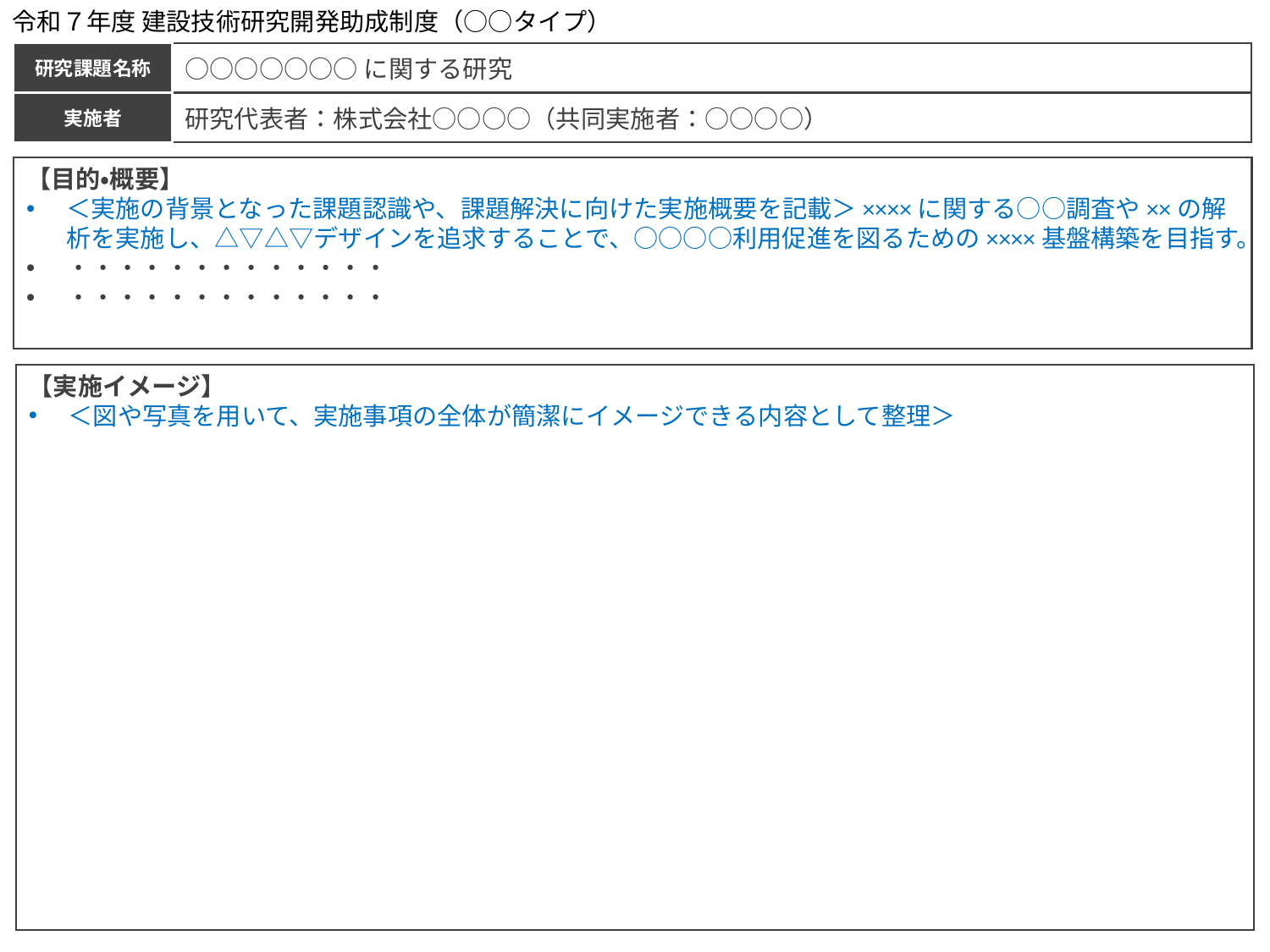

令和７年度 建設技術研究開発助成制度（○○タイプ）
研究課題名称
○○○○○○○に関する研究
実施者
研究代表者：株式会社○○○○（共同実施者：○○○○）
【目的・概要】
＜実施の背景となった課題認識や、課題解決に向けた実施概要を記載＞××××に関する○○調査や××の解析を実施し、△▽△▽デザインを追求することで、○○○○利用促進を図るための××××基盤構築を目指す。
・・・・・・・・・・・・・
・・・・・・・・・・・・・
【実施イメージ】
＜図や写真を用いて、実施事項の全体が簡潔にイメージできる内容として整理＞
青字は説明、例であり、提出時は削除ください。